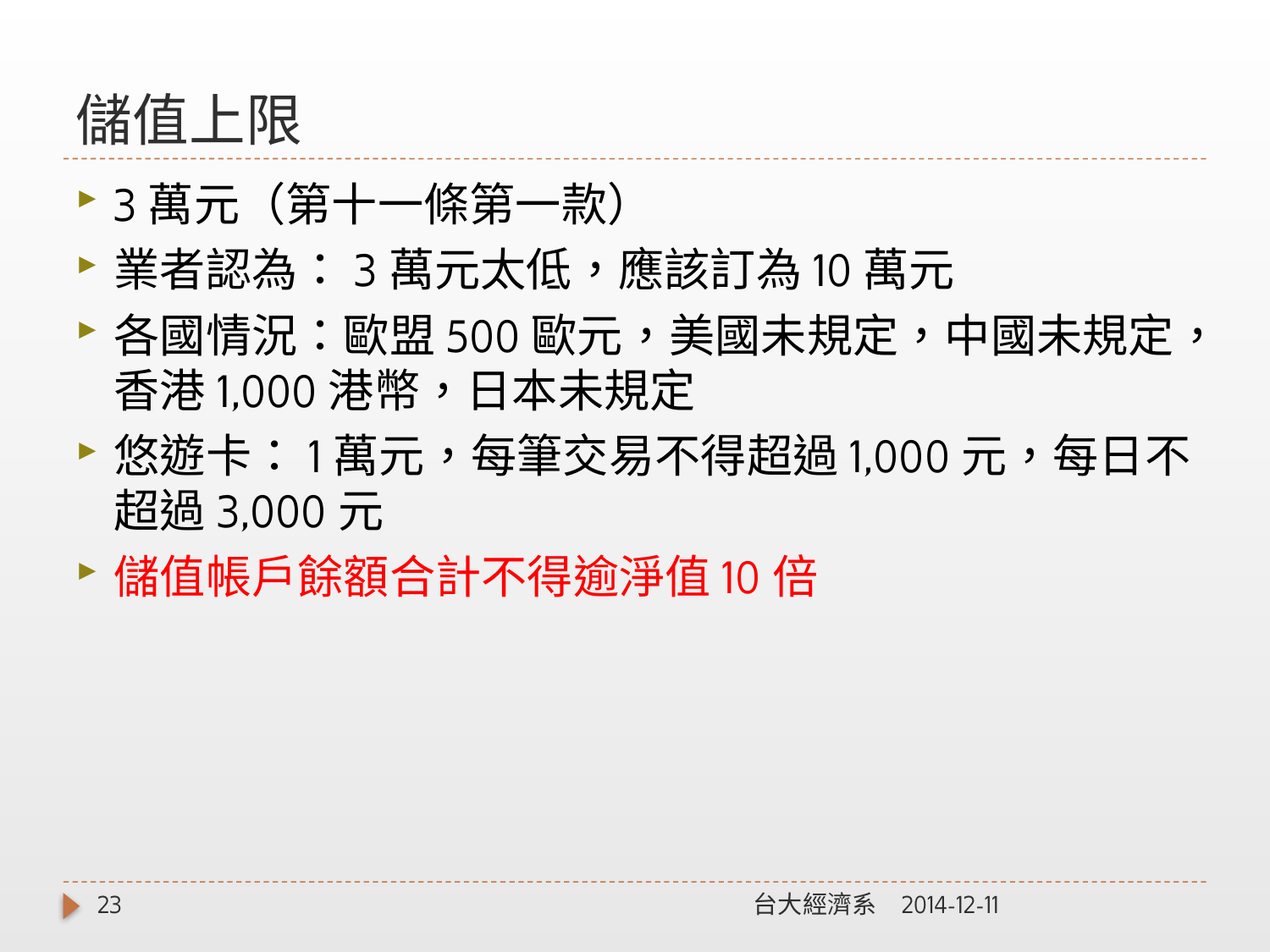

# 儲值上限
3萬元（第十一條第一款）
業者認為：3萬元太低，應該訂為10萬元
各國情況：歐盟500歐元，美國未規定，中國未規定，香港1,000港幣，日本未規定
悠遊卡：1萬元，每筆交易不得超過1,000元，每日不超過3,000元
儲值帳戶餘額合計不得逾淨值10倍
23
台大經濟系
2014-12-11